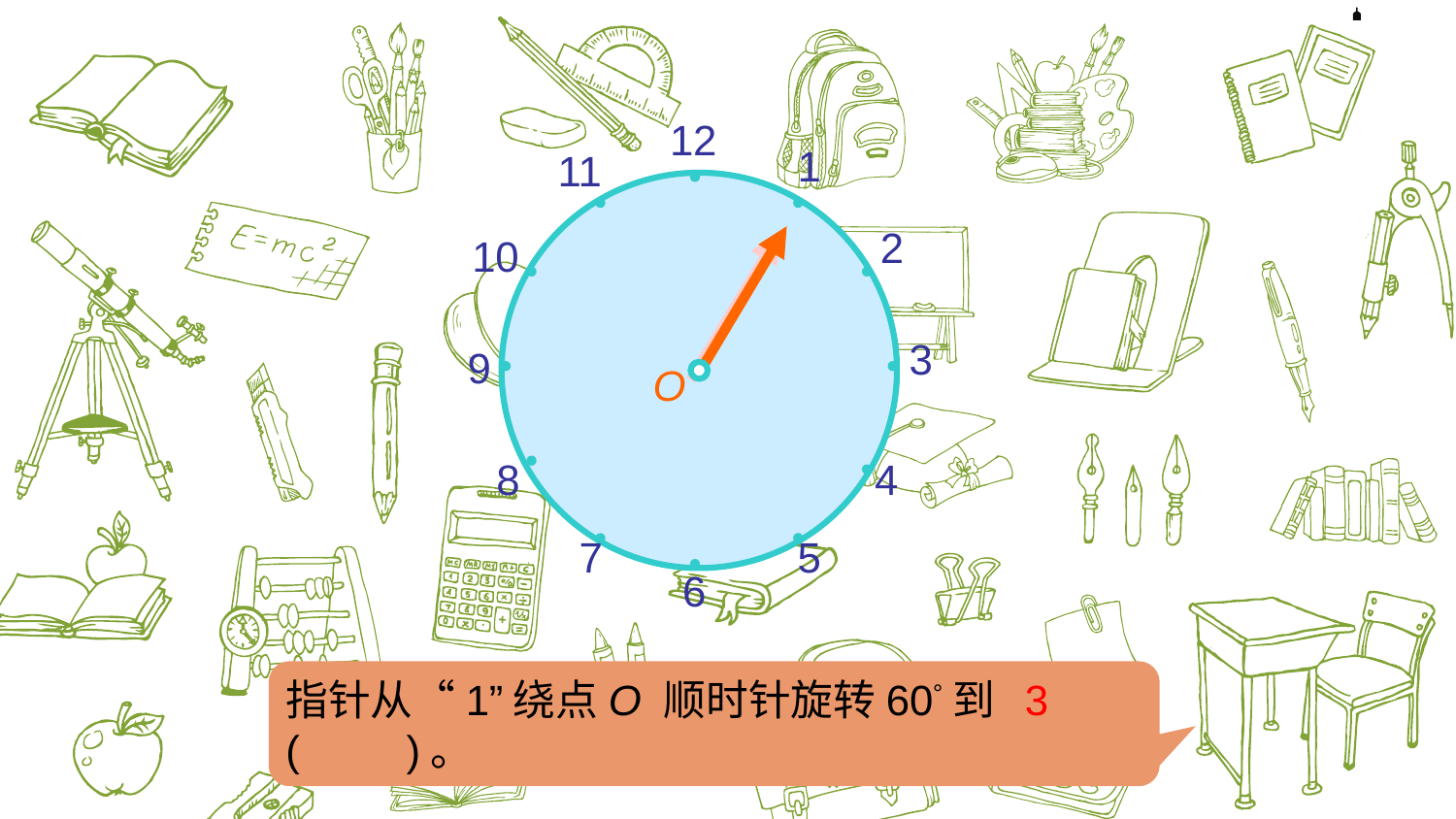

12
1
11

2
10

3
9
O

8
4

5
7

6

指针从“1”绕点O 顺时针旋转60°到(         )。
3